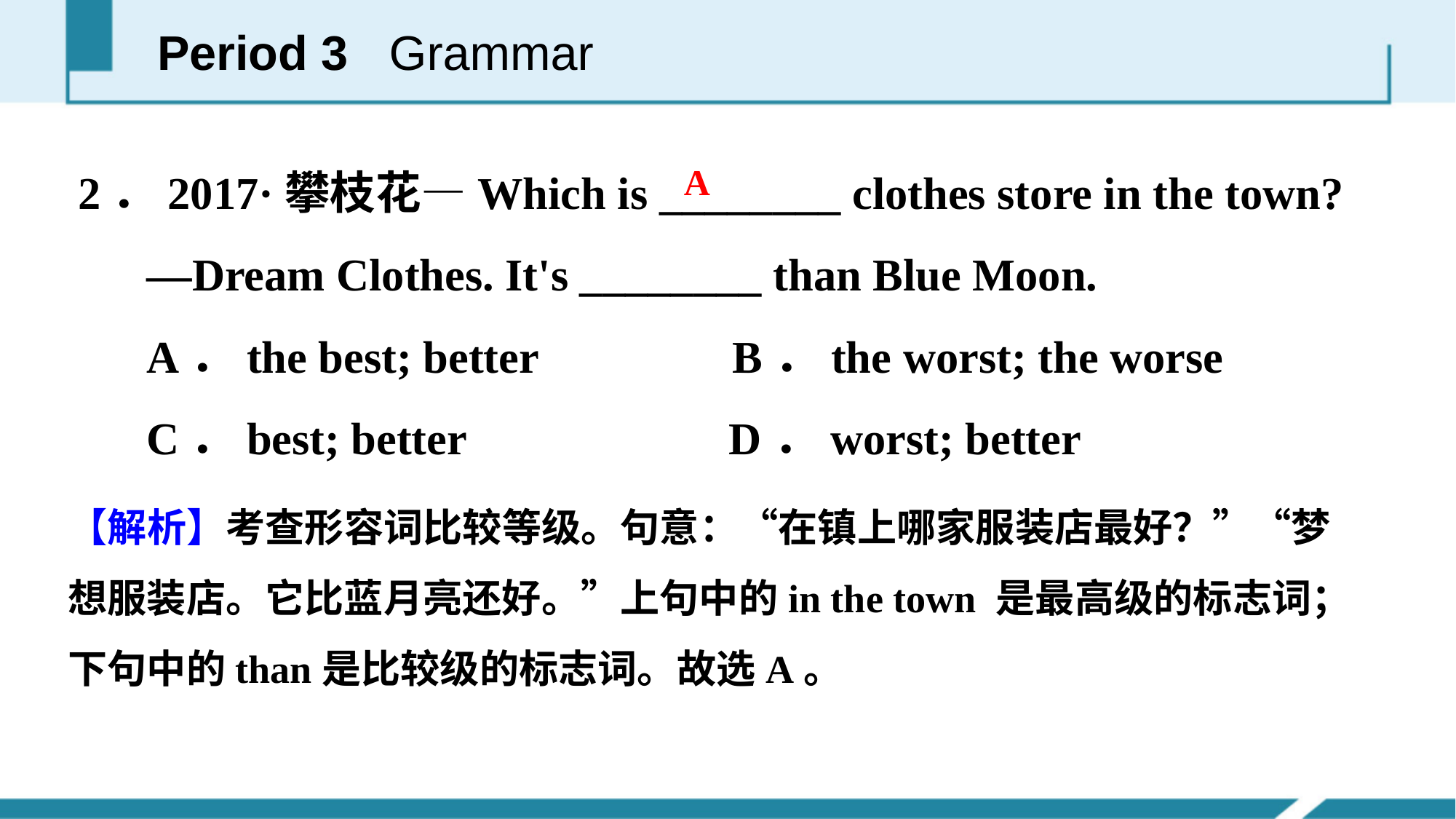

Period 3   Grammar
2．2017·攀枝花—Which is ________ clothes store in the town?
      —Dream Clothes. It's ________ than Blue Moon.
      A．the best; better                 B．the worst; the worse
      C．best; better                       D．worst; better
A
【解析】考查形容词比较等级。句意：“在镇上哪家服装店最好？”“梦想服装店。它比蓝月亮还好。”上句中的in the town 是最高级的标志词；下句中的than是比较级的标志词。故选A。